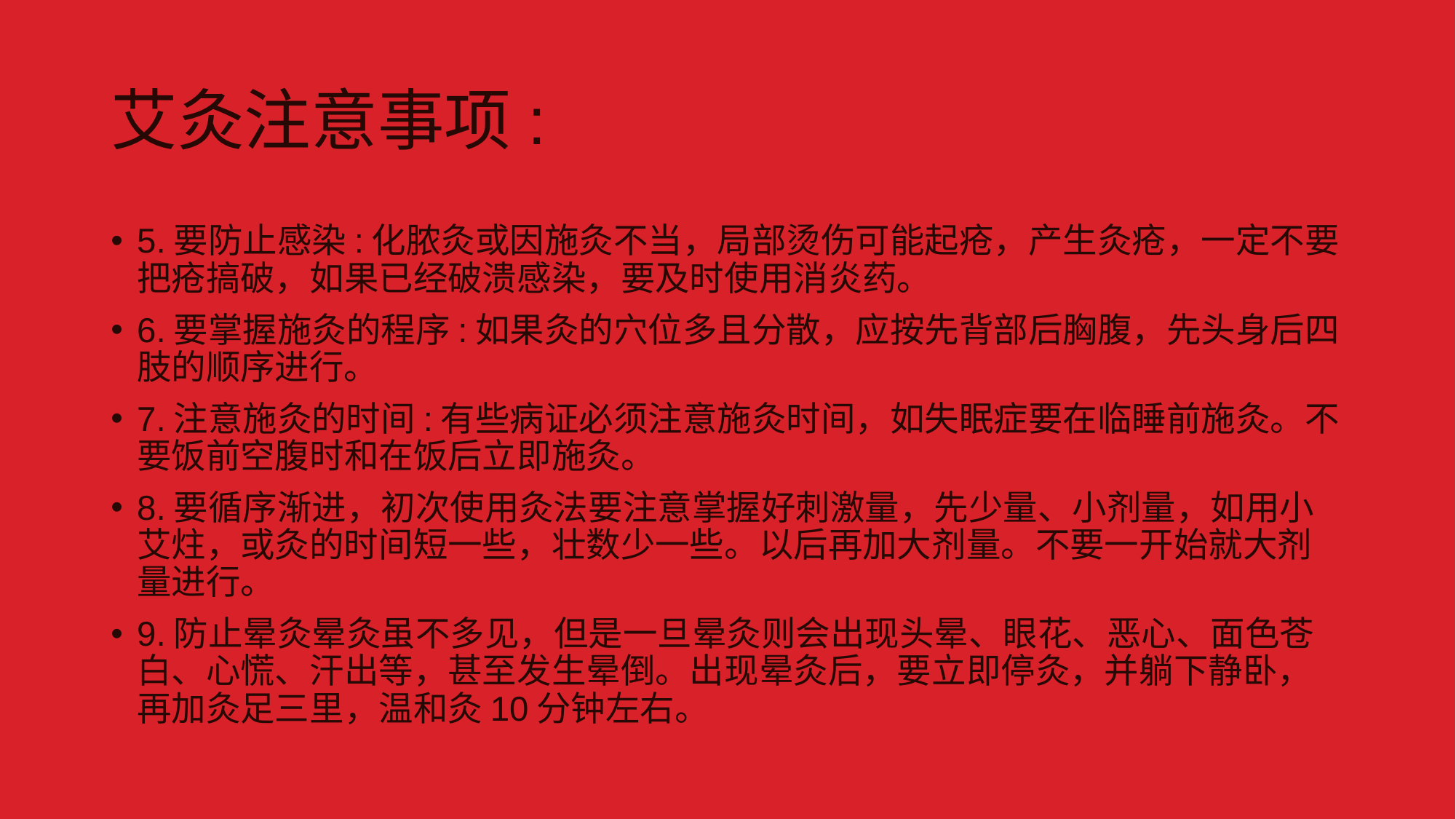

# 艾灸注意事项:
5.要防止感染:化脓灸或因施灸不当，局部烫伤可能起疮，产生灸疮，一定不要把疮搞破，如果已经破溃感染，要及时使用消炎药。
6.要掌握施灸的程序:如果灸的穴位多且分散，应按先背部后胸腹，先头身后四肢的顺序进行。
7.注意施灸的时间:有些病证必须注意施灸时间，如失眠症要在临睡前施灸。不要饭前空腹时和在饭后立即施灸。
8.要循序渐进，初次使用灸法要注意掌握好刺激量，先少量、小剂量，如用小艾炷，或灸的时间短一些，壮数少一些。以后再加大剂量。不要一开始就大剂量进行。
9.防止晕灸晕灸虽不多见，但是一旦晕灸则会出现头晕、眼花、恶心、面色苍白、心慌、汗出等，甚至发生晕倒。出现晕灸后，要立即停灸，并躺下静卧，再加灸足三里，温和灸10分钟左右。